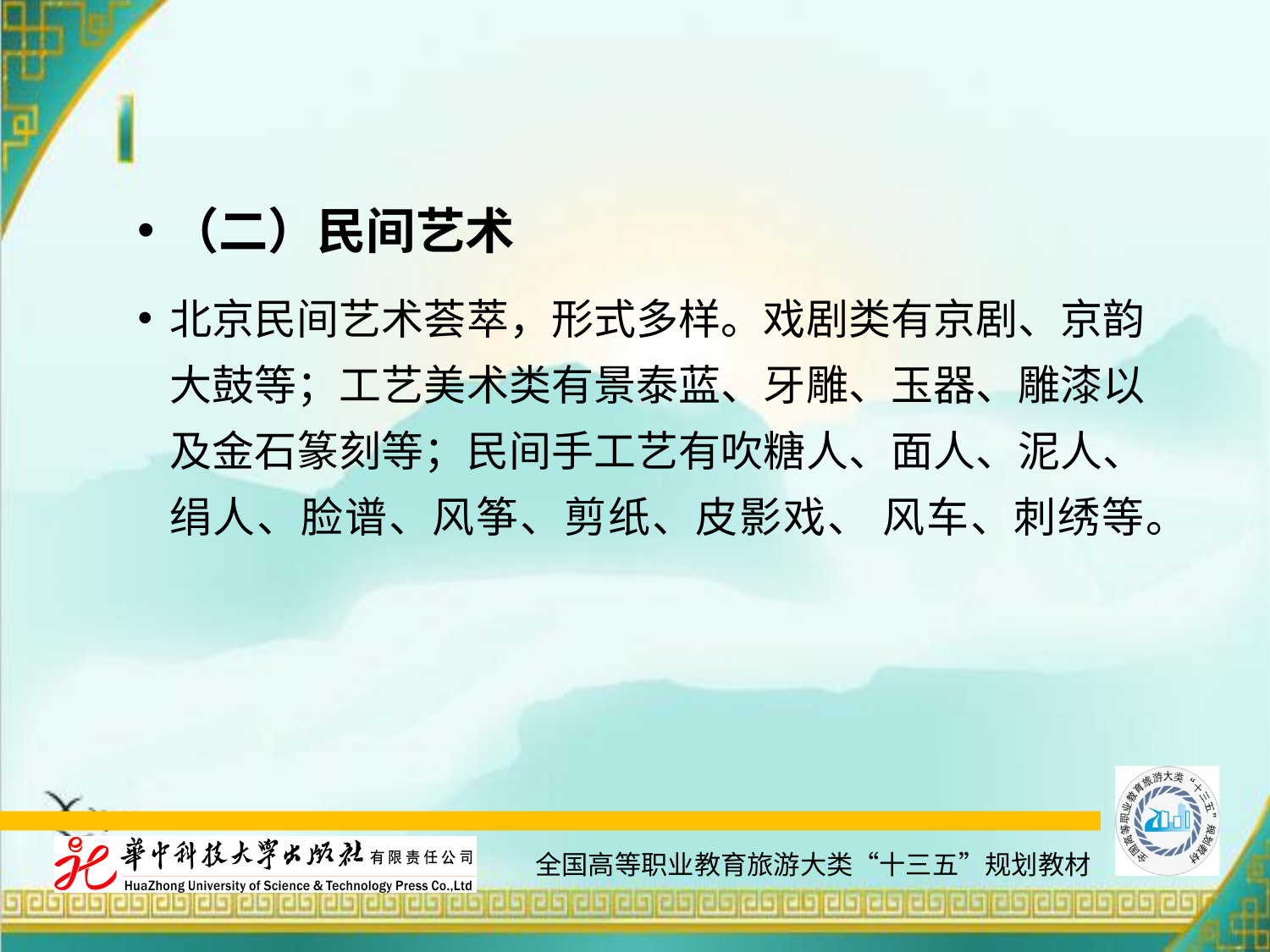

#
（二）民间艺术
北京民间艺术荟萃，形式多样。戏剧类有京剧、京韵大鼓等；工艺美术类有景泰蓝、牙雕、玉器、雕漆以及金石篆刻等；民间手工艺有吹糖人、面人、泥人、绢人、脸谱、风筝、剪纸、皮影戏、 风车、刺绣等。